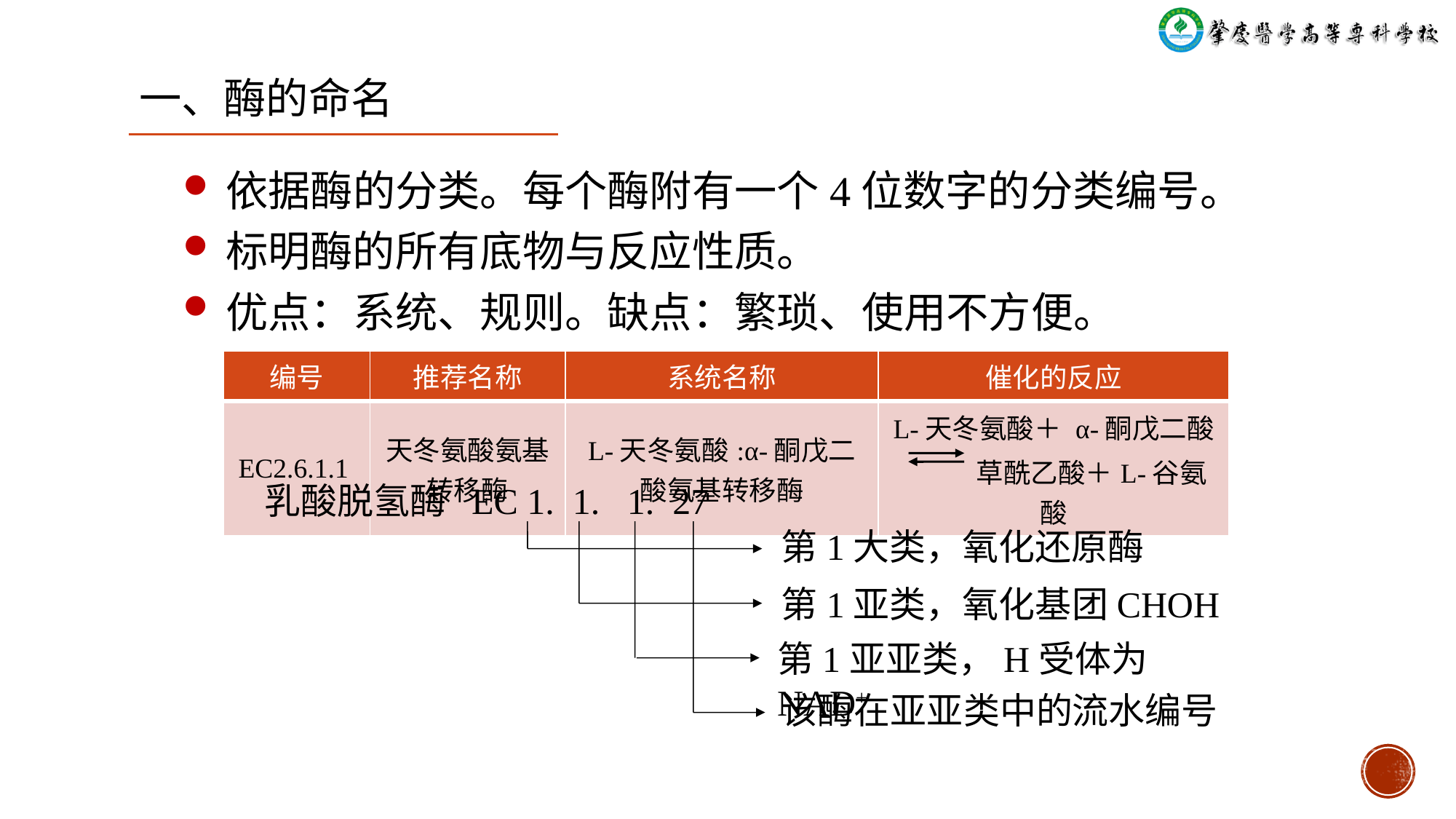

一、酶的命名
依据酶的分类。每个酶附有一个4位数字的分类编号。
标明酶的所有底物与反应性质。
优点：系统、规则。缺点：繁琐、使用不方便。
| 编号 | 推荐名称 | 系统名称 | 催化的反应 |
| --- | --- | --- | --- |
| EC2.6.1.1 | 天冬氨酸氨基转移酶 | L-天冬氨酸:α-酮戊二酸氨基转移酶 | L-天冬氨酸＋ α-酮戊二酸 草酰乙酸＋L-谷氨酸 |

乳酸脱氢酶  EC 1.  1.   1.  27
第1大类，氧化还原酶

第1亚类，氧化基团CHOH

第1亚亚类，H受体为NAD+

该酶在亚亚类中的流水编号